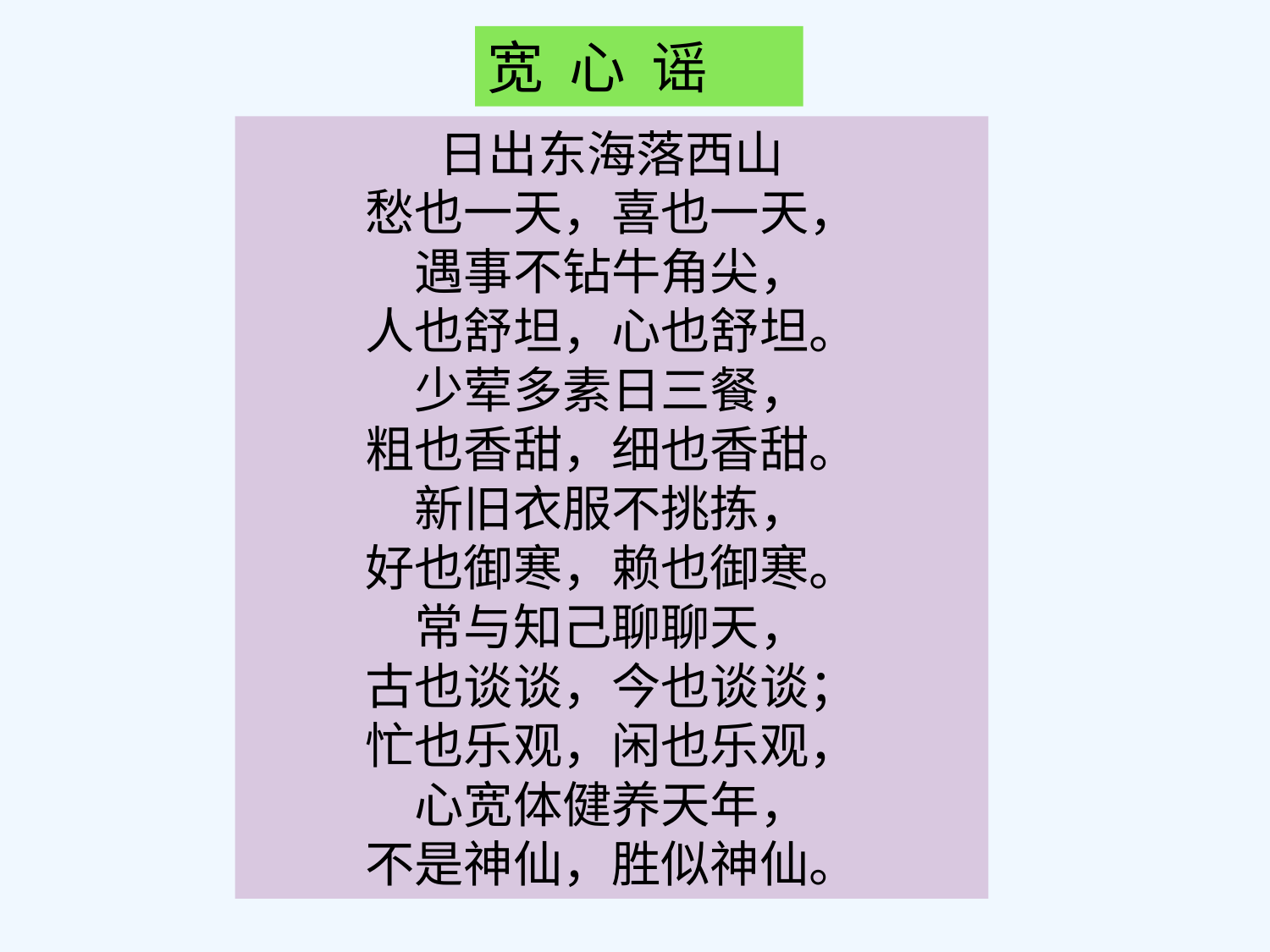

宽  心  谣
日出东海落西山
愁也一天，喜也一天，
遇事不钻牛角尖，
人也舒坦，心也舒坦。
少荤多素日三餐，
粗也香甜，细也香甜。
新旧衣服不挑拣，
好也御寒，赖也御寒。
常与知己聊聊天，
古也谈谈，今也谈谈；
忙也乐观，闲也乐观，
心宽体健养天年，
不是神仙，胜似神仙。